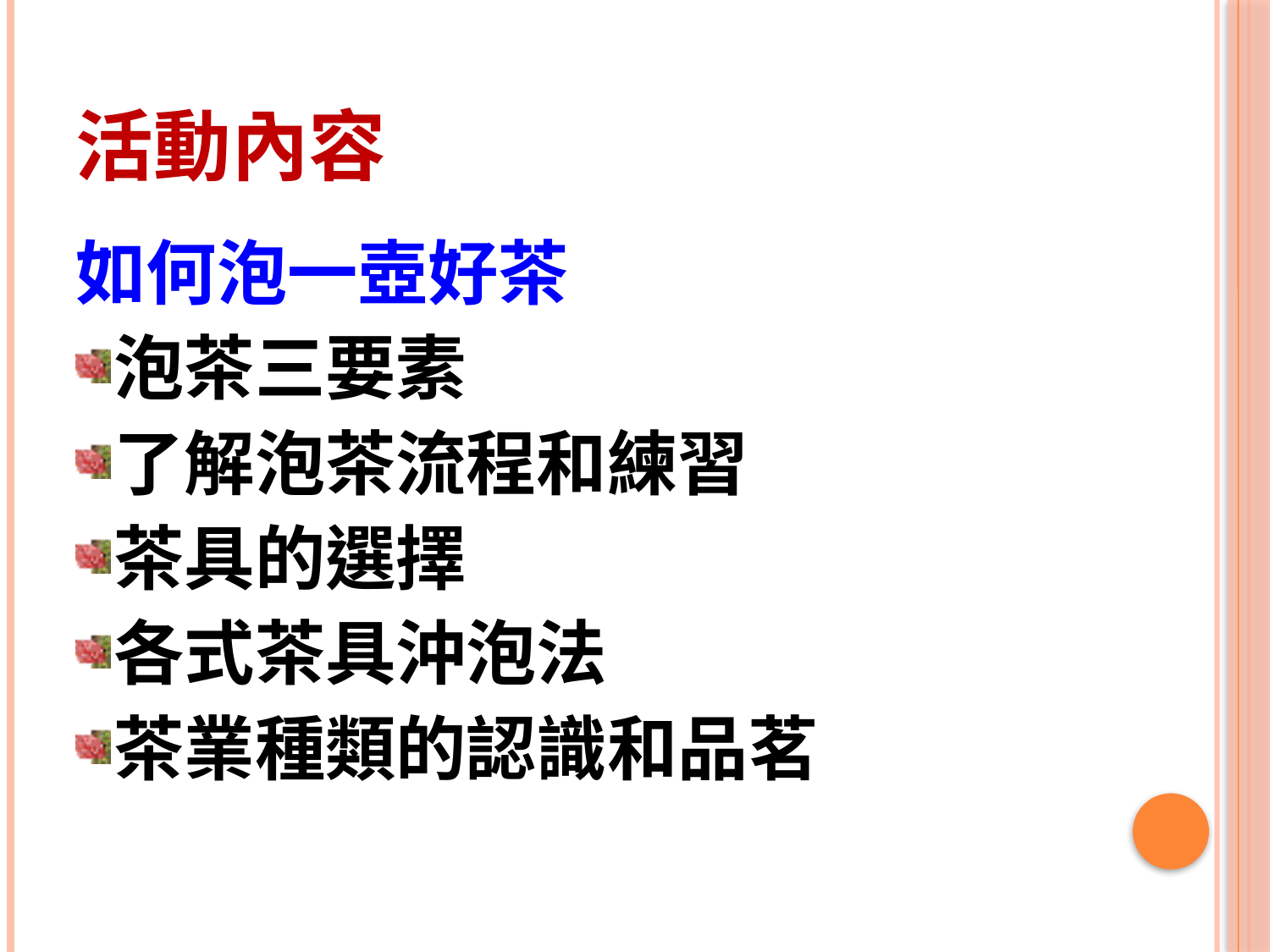

# 活動內容
如何泡一壺好茶
泡茶三要素
了解泡茶流程和練習
茶具的選擇
各式茶具沖泡法
茶業種類的認識和品茗